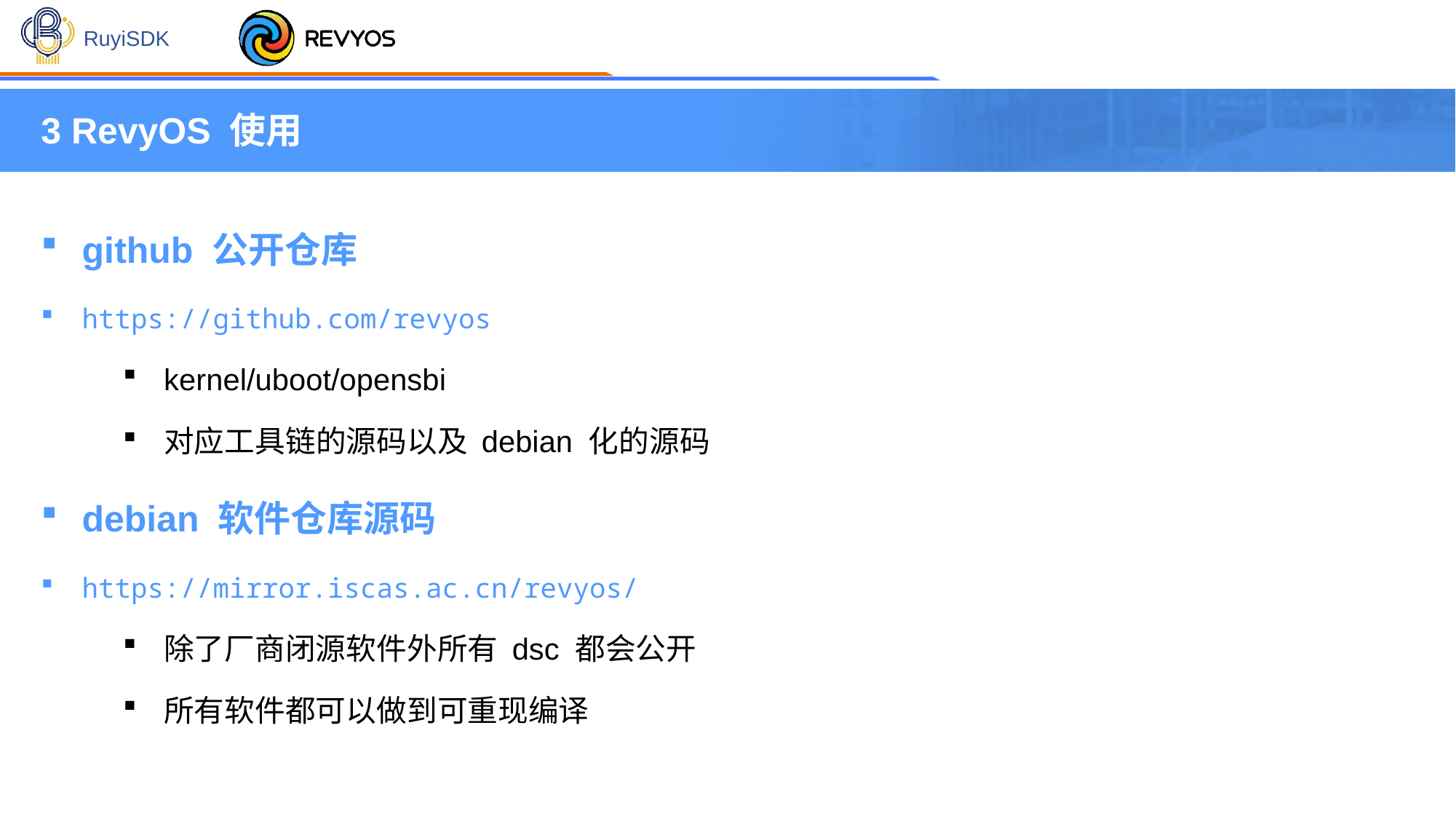

3 RevyOS 使用

github 公开仓库
https://github.com/revyos
kernel/uboot/opensbi
对应工具链的源码以及 debian 化的源码
debian 软件仓库源码
https://mirror.iscas.ac.cn/revyos/
除了厂商闭源软件外所有 dsc 都会公开
所有软件都可以做到可重现编译